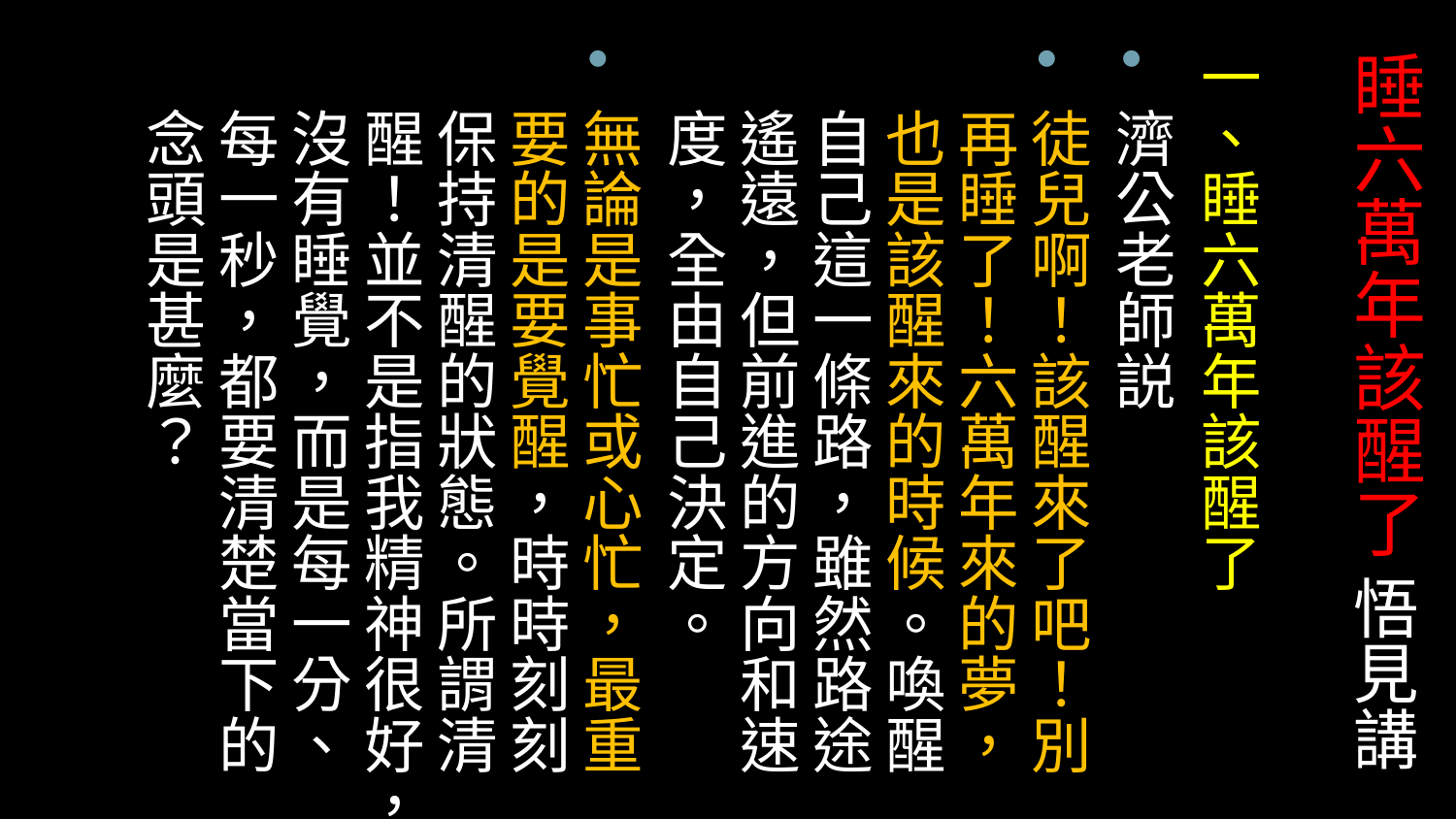

一、睡六萬年該醒了
濟公老師説
徒兒啊！該醒來了吧！別再睡了！六萬年來的夢，也是該醒來的時候。喚醒自己這一條路，雖然路途遙遠，但前進的方向和速度，全由自己決定。
無論是事忙或心忙，最重要的是要覺醒，時時刻刻保持清醒的狀態。所謂清醒！並不是指我精神很好，沒有睡覺，而是每一分、每一秒，都要清楚當下的念頭是甚麼？

# 睡六萬年該醒了 悟見講